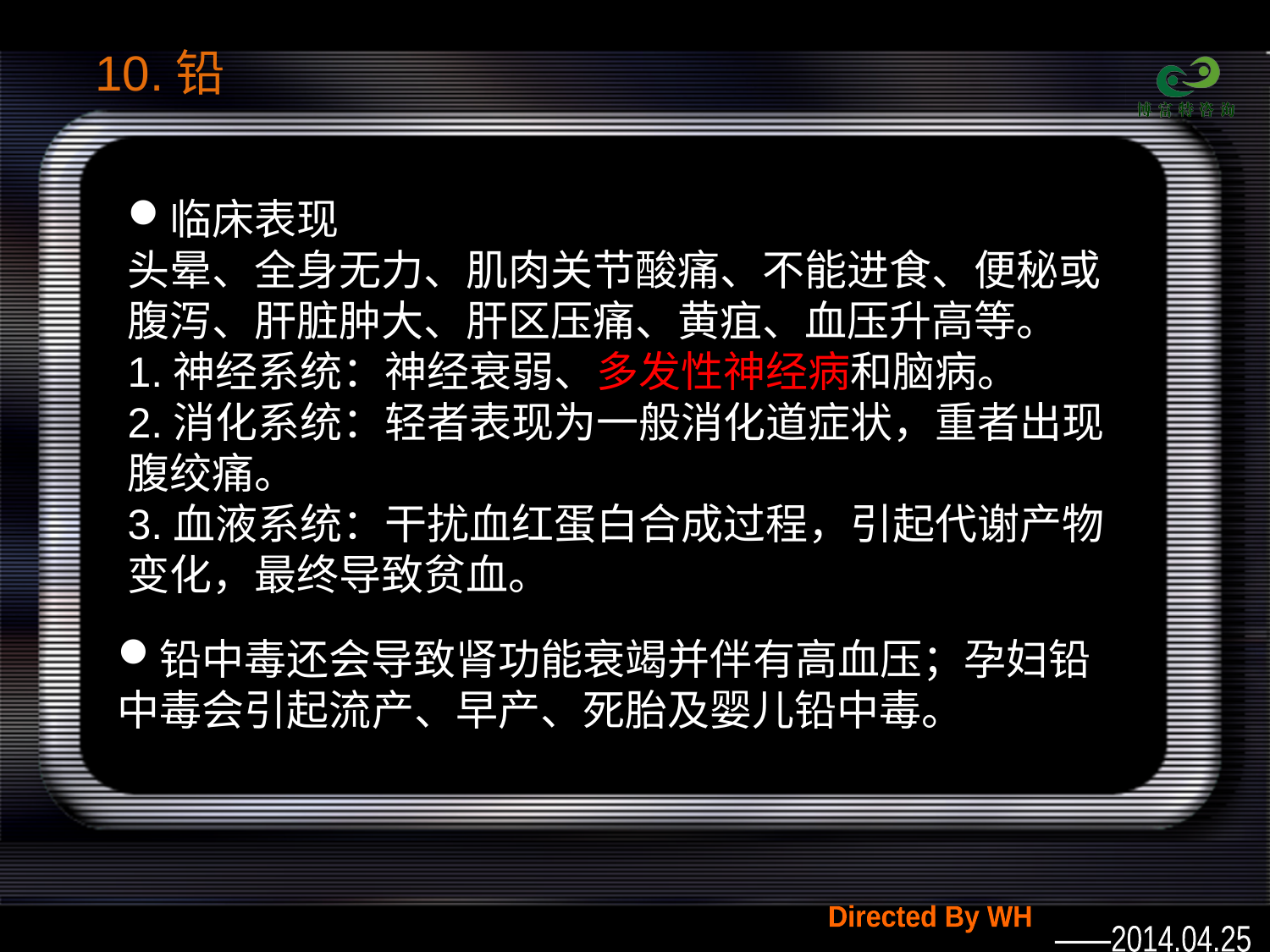

# 10.铅
临床表现
头晕、全身无力、肌肉关节酸痛、不能进食、便秘或腹泻、肝脏肿大、肝区压痛、黄疽、血压升高等。
1.神经系统：神经衰弱、多发性神经病和脑病。
2.消化系统：轻者表现为一般消化道症状，重者出现腹绞痛。
3.血液系统：干扰血红蛋白合成过程，引起代谢产物变化，最终导致贫血。
铅中毒还会导致肾功能衰竭并伴有高血压；孕妇铅中毒会引起流产、早产、死胎及婴儿铅中毒。